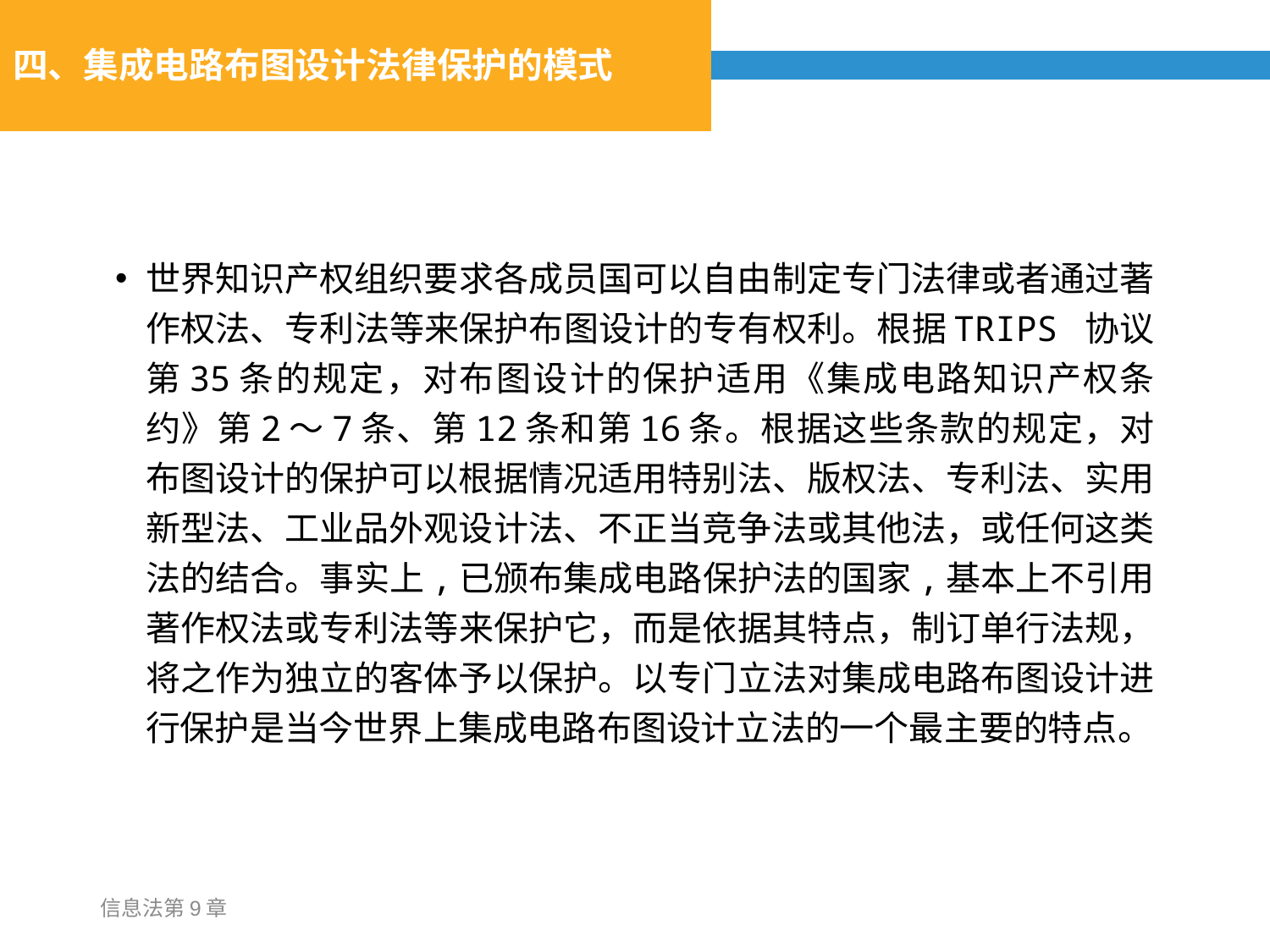

# 四、集成电路布图设计法律保护的模式
世界知识产权组织要求各成员国可以自由制定专门法律或者通过著作权法、专利法等来保护布图设计的专有权利。根据TRIPS 协议第35条的规定，对布图设计的保护适用《集成电路知识产权条约》第2～7条、第12条和第16条。根据这些条款的规定，对布图设计的保护可以根据情况适用特别法、版权法、专利法、实用新型法、工业品外观设计法、不正当竞争法或其他法，或任何这类法的结合。事实上,已颁布集成电路保护法的国家,基本上不引用著作权法或专利法等来保护它，而是依据其特点，制订单行法规，将之作为独立的客体予以保护。以专门立法对集成电路布图设计进行保护是当今世界上集成电路布图设计立法的一个最主要的特点。

信息法第9章